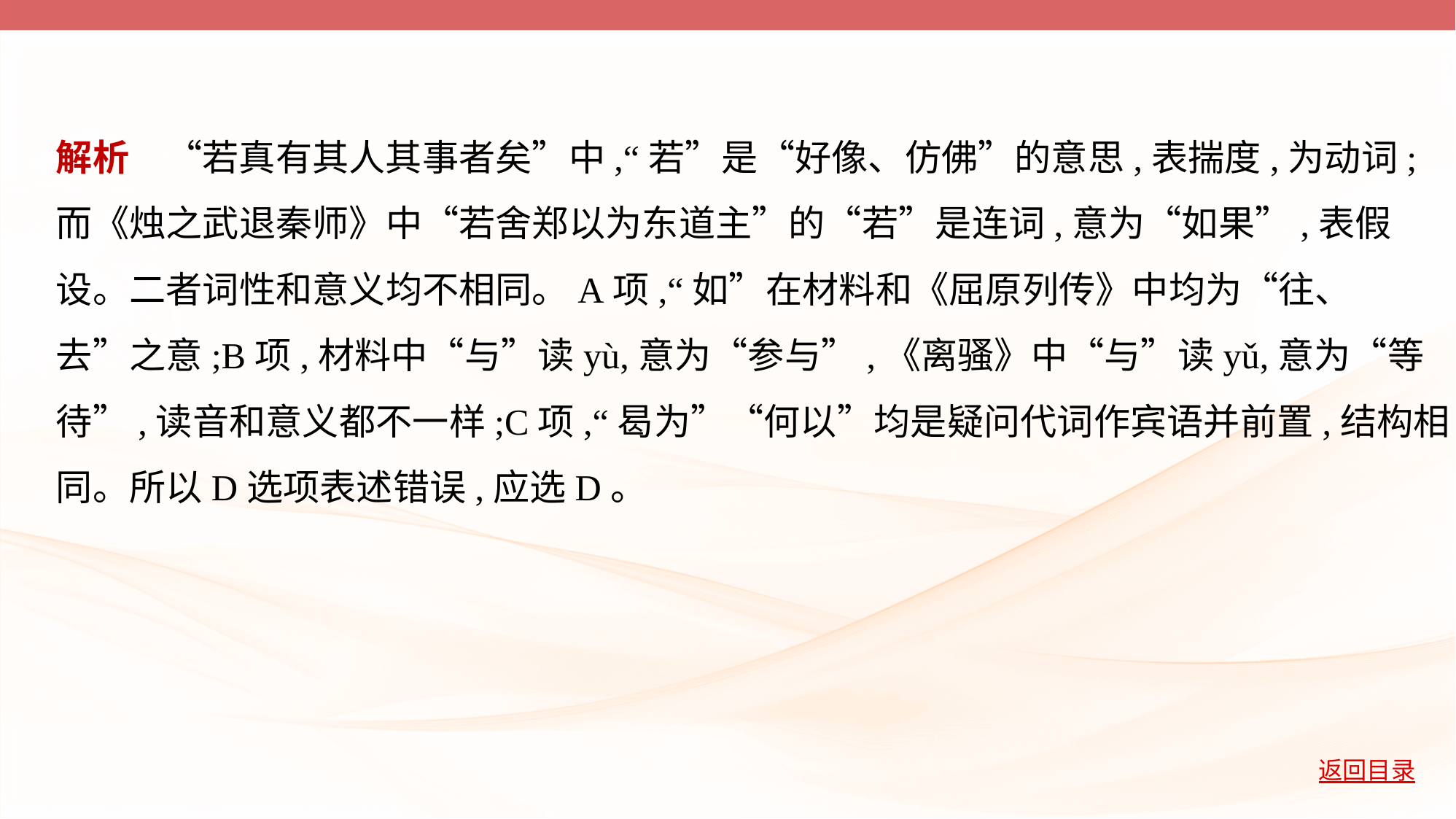

解析　“若真有其人其事者矣”中,“若”是“好像、仿佛”的意思,表揣度,为动词;
而《烛之武退秦师》中“若舍郑以为东道主”的“若”是连词,意为“如果”,表假
设。二者词性和意义均不相同。A项,“如”在材料和《屈原列传》中均为“往、
去”之意;B项,材料中“与”读yù,意为“参与”,《离骚》中“与”读yǔ,意为“等
待”,读音和意义都不一样;C项,“曷为”“何以”均是疑问代词作宾语并前置,结构相
同。所以D选项表述错误,应选D。